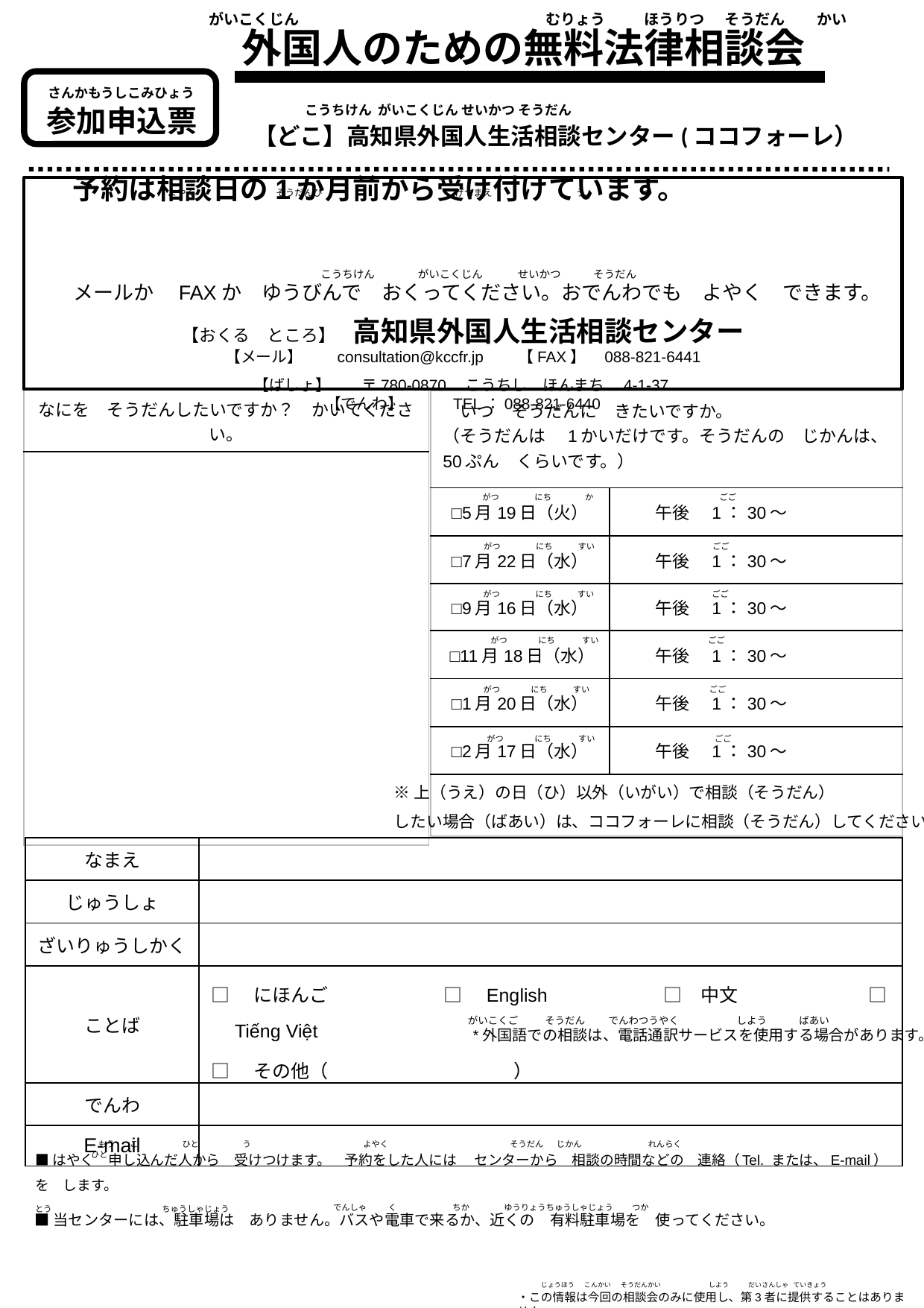

がいこくじん　　　　　　　　               　　　　　むりょう      　 ほうりつ      そうだん     　かい
外国人のための無料法律相談会

さんかもうしこみひょう
参加申込票
こうちけん  がいこくじん せいかつ そうだん
【どこ】高知県外国人生活相談センター(ココフォーレ）

　予約は相談日の1か月前から受け付けています。　　　　　　　　　　　　　　　　　　　　　　　　　　　　　　　　　　　　　　メールか　FAXか　ゆうびんで　おくってください。おでんわでも　よやく　できます。
【おくる　ところ】　高知県外国人生活相談センター
【メール】　　consultation@kccfr.jp　　【FAX】　088-821-6441
【ばしょ】　　〒780-0870　こうちし　ほんまち　4-1-37
【でんわ】　　　TEL：088-821-6440
よやく　　　　　            　そうだんび　　　　　　　                   　　　げつまえ　　　　         　　　う　　　          　つ
こうちけん　　　　がいこくじん　　 　せいかつ　　　そうだん
| なにを　そうだんしたいですか？　かいてください。 |
| --- |
|  |
| いつ　そうだんに　きたいですか。 （そうだんは　1かいだけです。そうだんの　じかんは、50ぷん　くらいです。） |  |
| --- | --- |
| □5月19日（火） | 午後　1：30～ |
| □7月22日（水） | 午後　1：30～ |
| □9月16日（水） | 午後　1：30～ |
| □11月18日（水） | 午後　1：30～ |
| □1月20日（水） | 午後　1：30～ |
| □2月17日（水） | 午後　1：30～ |
|  |  |
　がつ　 　　　にち　　　　か　　　　　　　　　　　　　　　ごご
　がつ 　　　　にち　　　すい　　　　　　　　　　　　　　ごご
　がつ　 　　　にち　　　すい　　　　　　　　　　　　　　ごご
　がつ　 　  　にち　　　 すい　　　　　　　　　　　　　ごご
　がつ　 　 　 にち　　　すい　 　　　　　　　　　　　　　ごご
　　がつ　　　   にち　　　 すい 　　　　　　　　　　　　　　ごご
※上（うえ）の日（ひ）以外（いがい）で相談（そうだん）
したい場合（ばあい）は、ココフォーレに相談（そうだん）してください。

| なまえ |  |
| --- | --- |
| じゅうしょ |  |
| ざいりゅうしかく |  |
| ことば | □　にほんご 　　　　　　□　English　　　　　　□　中文　　　　　　　□　Tiếng Việt　 □　その他（　　　　　　　　　　） |
| でんわ |  |
| E-mail |  |
   がいこくご　　   そうだん      　でんわつうやく                          しよう　          ばあい
*外国語での相談は、電話通訳サービスを使用する場合があります。
そうだん       じかん　　　　        　     れんらく
   もう        こ　　　          ひと　　    　      う　　　　　　　                      　  よやく　　　　            ひと
■はやく　申し込んだ人から　受けつけます。　予約をした人には 　センターから　相談の時間などの　連絡（Tel. または、E-mail）を　します。
でんしゃ　       く　　　　            ちか   　           ゆうりょうちゅうしゃじょう          つか
とう               　　　　　                 　ちゅうしゃじょう
■当センターには、駐車場は　ありません。バスや電車で来るか、近くの　有料駐車場を　使ってください。
じょうほう  　こんかい 　 そうだんかい　     　　　　　しよう   　　 だいさんしゃ   ていきょう
・この情報は今回の相談会のみに使用し、第3者に提供することはありません。